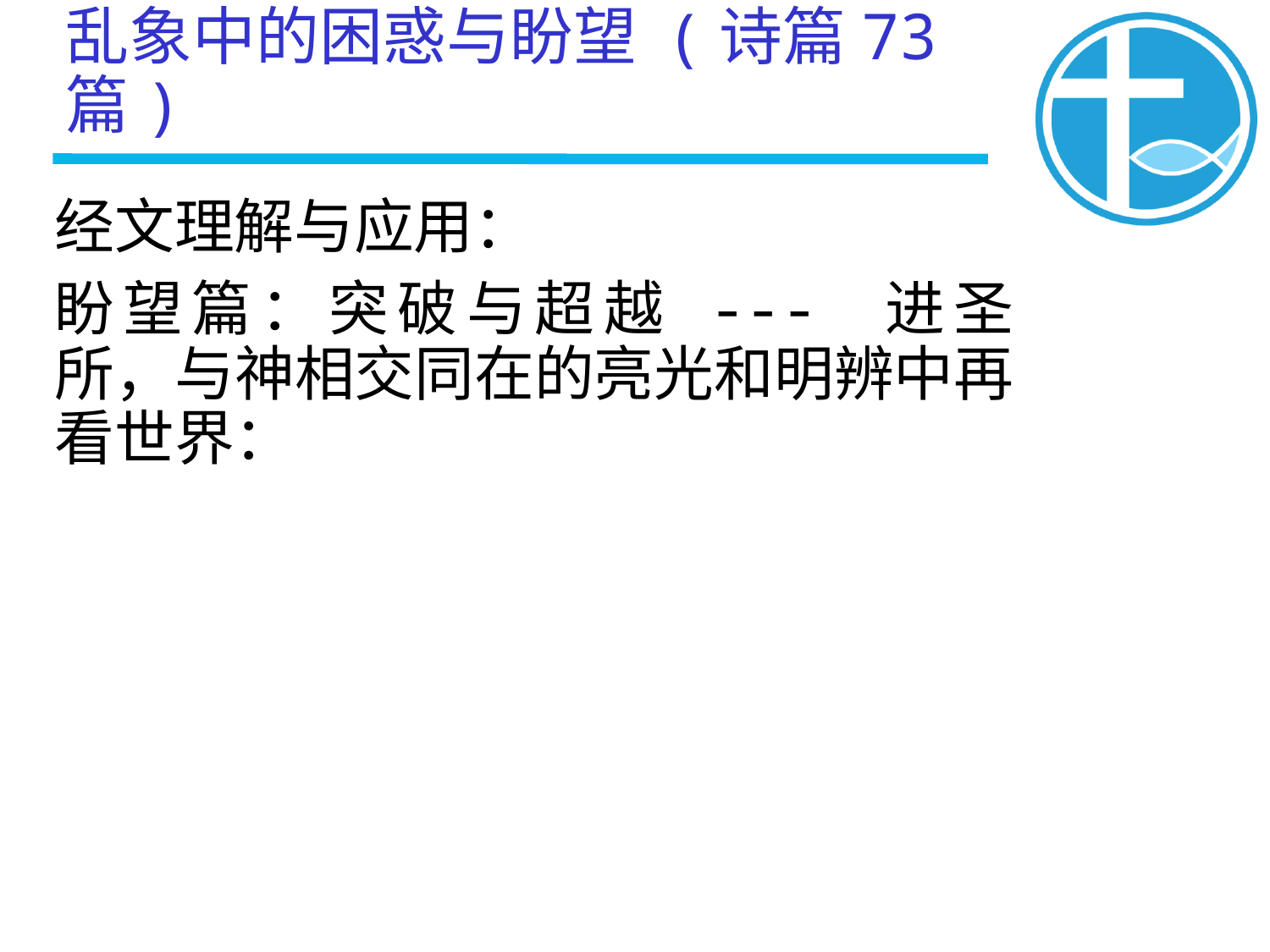

乱象中的困惑与盼望 (诗篇73篇)
经文理解与应用：
盼望篇：突破与超越 --- 进圣所，与神相交同在的亮光和明辨中再看世界：